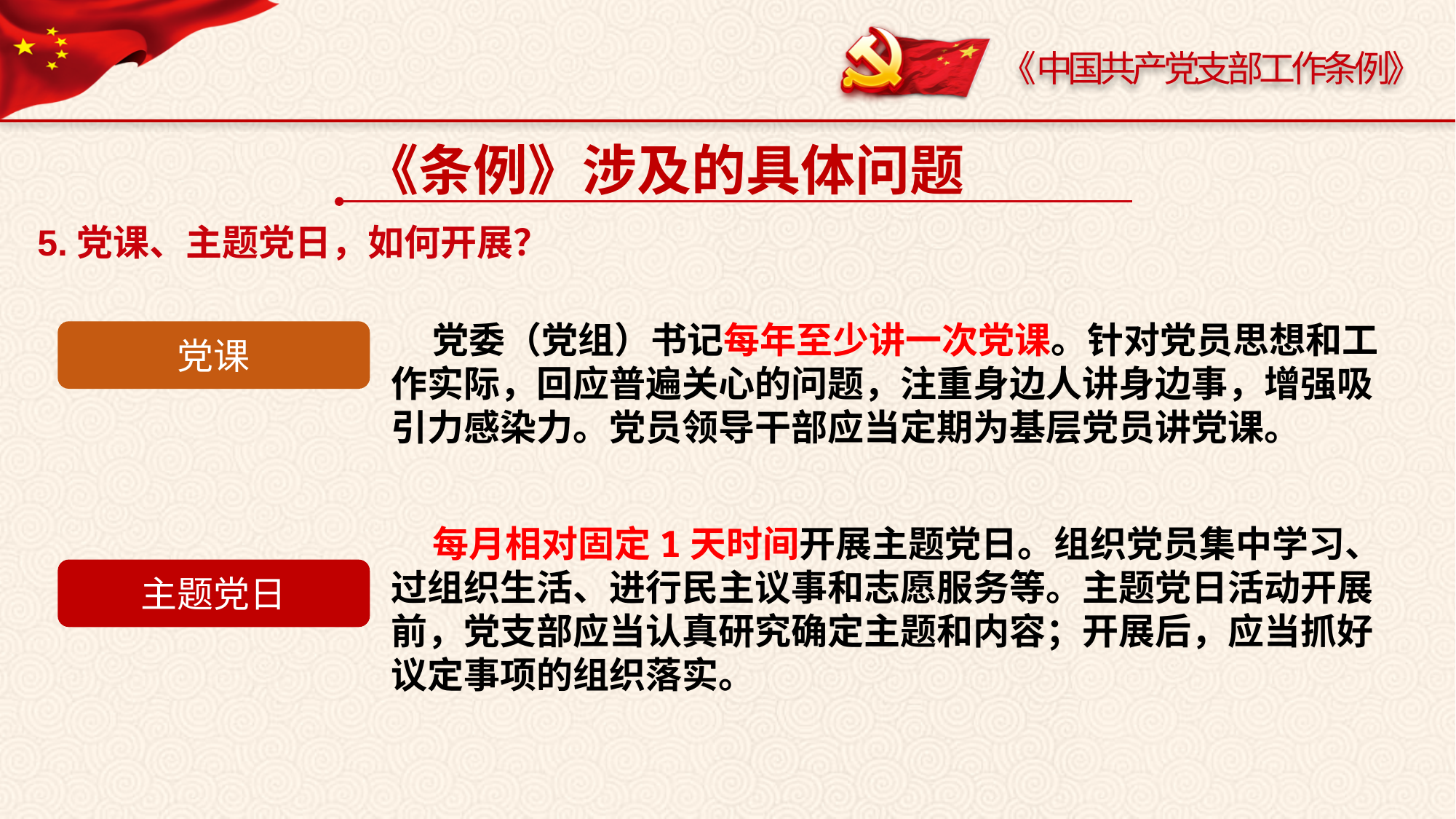

《条例》涉及的具体问题
5.党课、主题党日，如何开展？
    党委（党组）书记每年至少讲一次党课。针对党员思想和工作实际，回应普遍关心的问题，注重身边人讲身边事，增强吸引力感染力。党员领导干部应当定期为基层党员讲党课。
党课
    每月相对固定1天时间开展主题党日。组织党员集中学习、过组织生活、进行民主议事和志愿服务等。主题党日活动开展前，党支部应当认真研究确定主题和内容；开展后，应当抓好议定事项的组织落实。
主题党日